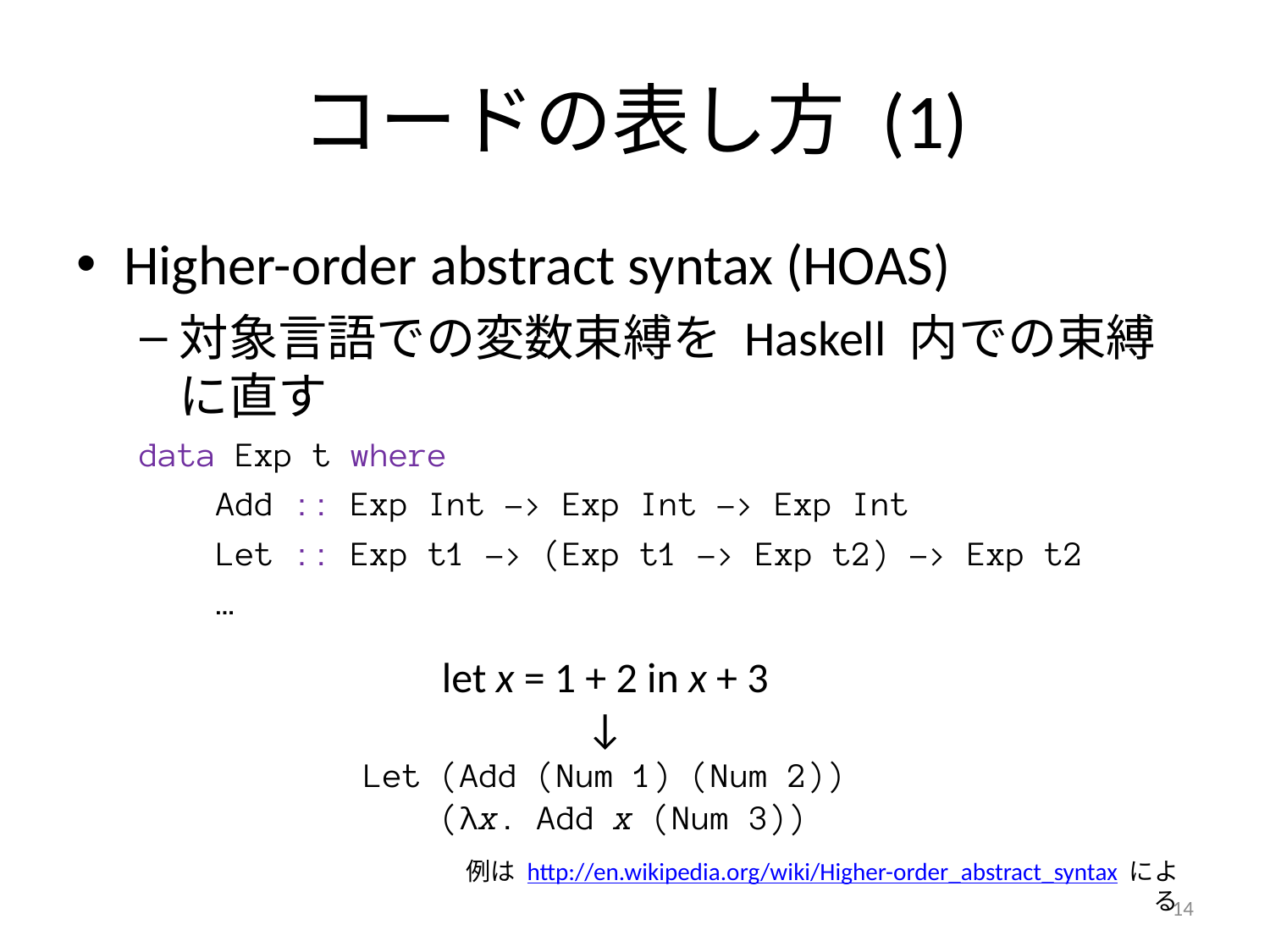

# コードの表し方 (1)
Higher-order abstract syntax (HOAS)
対象言語での変数束縛を Haskell 内での束縛に直す
data Exp t where
    Add :: Exp Int -> Exp Int -> Exp Int
    Let :: Exp t1 -> (Exp t1 -> Exp t2) -> Exp t2
    …
let x = 1 + 2 in x + 3
↓
Let (Add (Num 1) (Num 2))
  (λx. Add x (Num 3))
例は http://en.wikipedia.org/wiki/Higher-order_abstract_syntax による
14